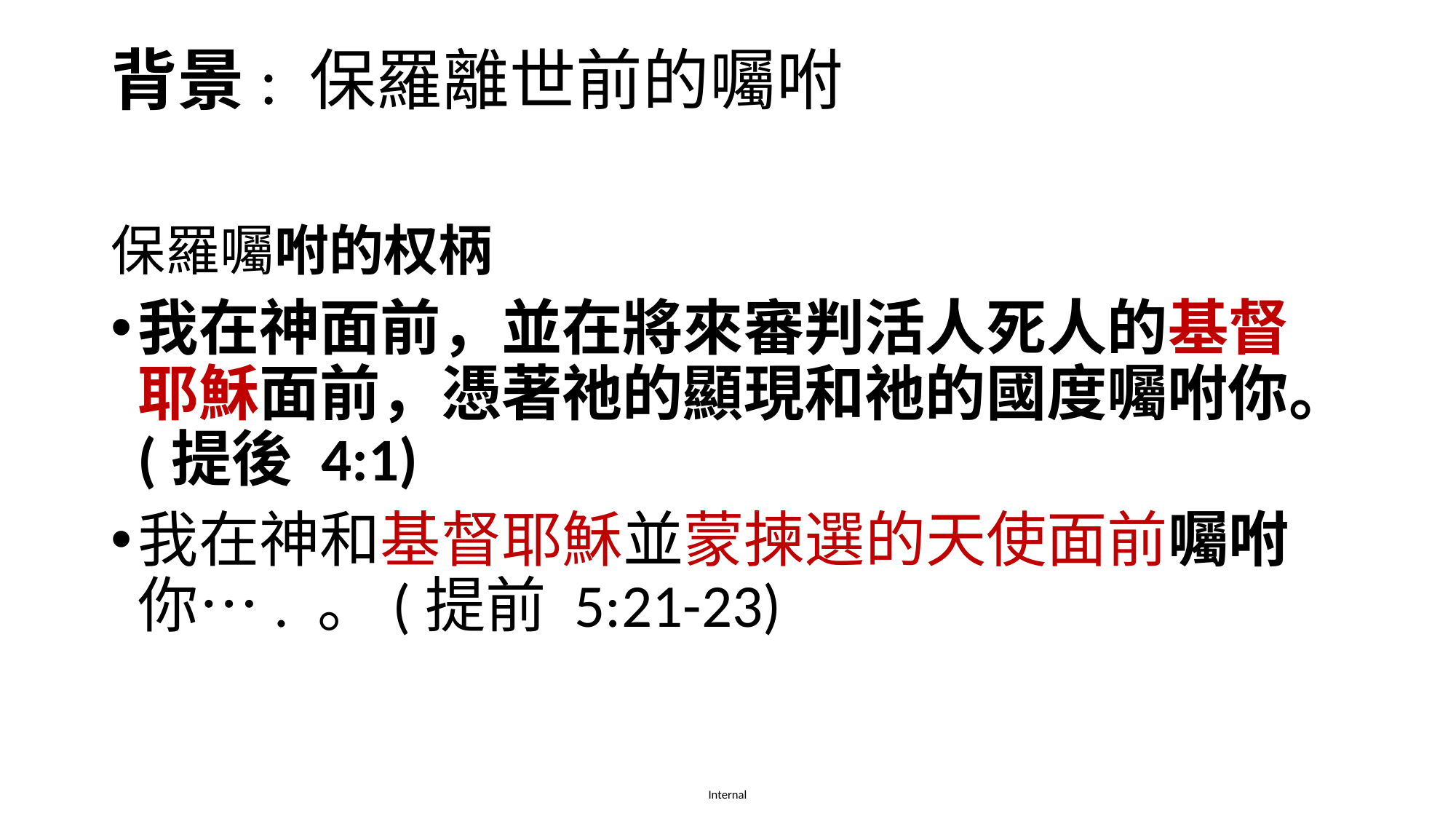

# 背景: 保羅離世前的囑咐
保羅囑咐的权柄
我在神面前，並在將來審判活人死人的基督耶穌面前，憑著祂的顯現和祂的國度囑咐你。(提後 4:1)
我在神和基督耶穌並蒙揀選的天使面前囑咐你…. 。(提前 5:21-23)